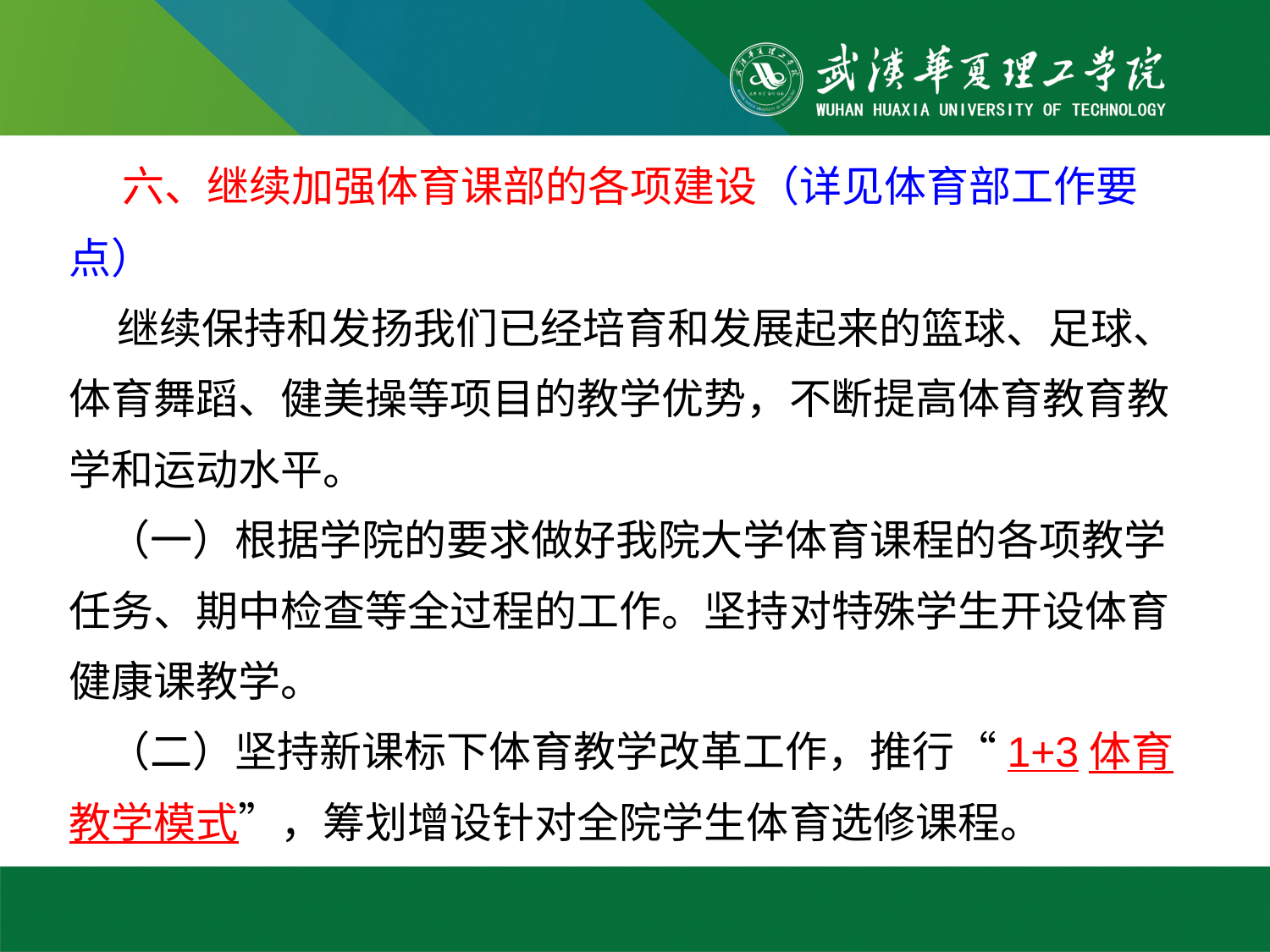

六、继续加强体育课部的各项建设（详见体育部工作要点）
    继续保持和发扬我们已经培育和发展起来的篮球、足球、体育舞蹈、健美操等项目的教学优势，不断提高体育教育教学和运动水平。
   （一）根据学院的要求做好我院大学体育课程的各项教学任务、期中检查等全过程的工作。坚持对特殊学生开设体育健康课教学。
   （二）坚持新课标下体育教学改革工作，推行“1+3体育教学模式”，筹划增设针对全院学生体育选修课程。